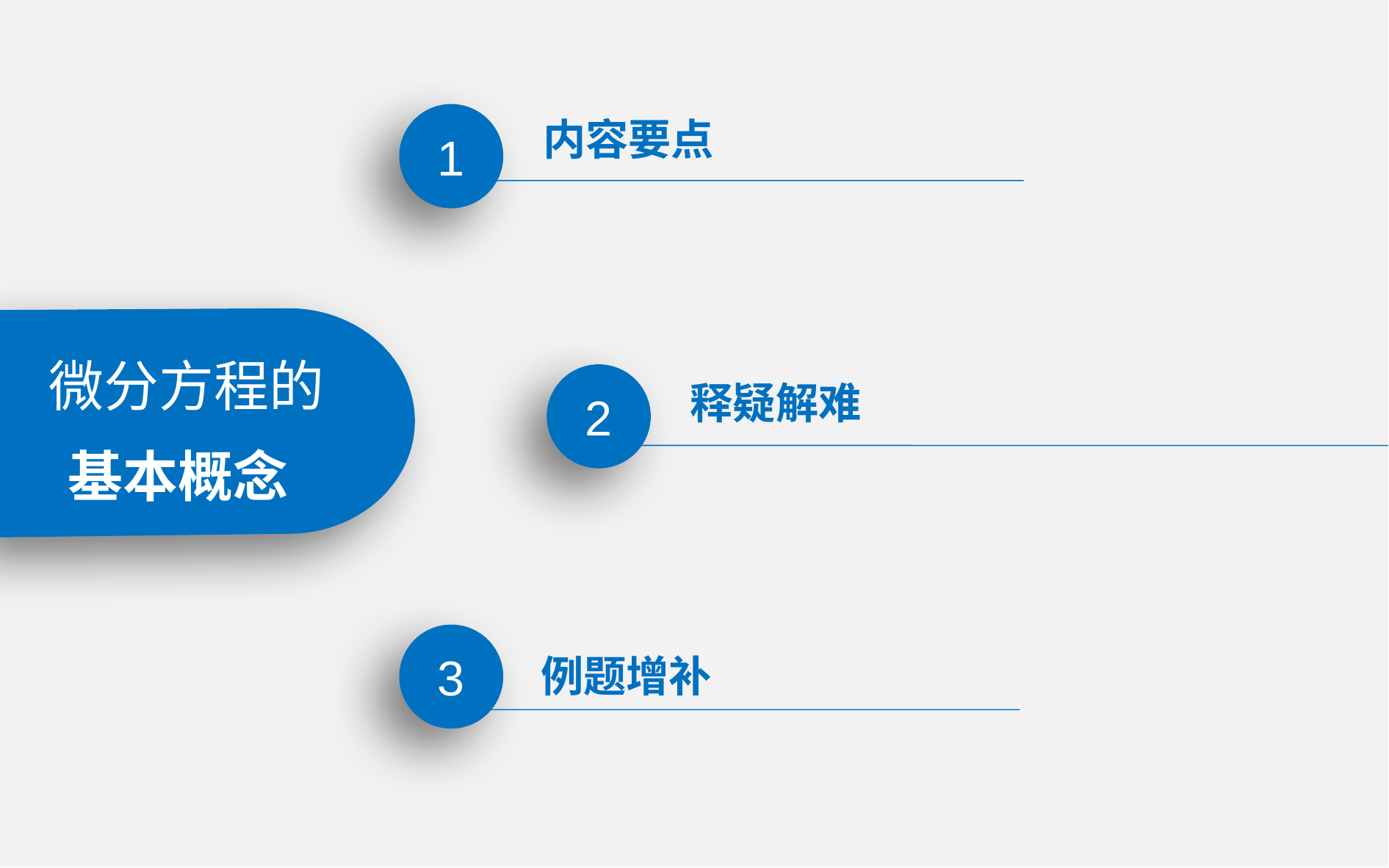

1
内容要点

微分方程的
2
释疑解难
基本概念

3
例题增补